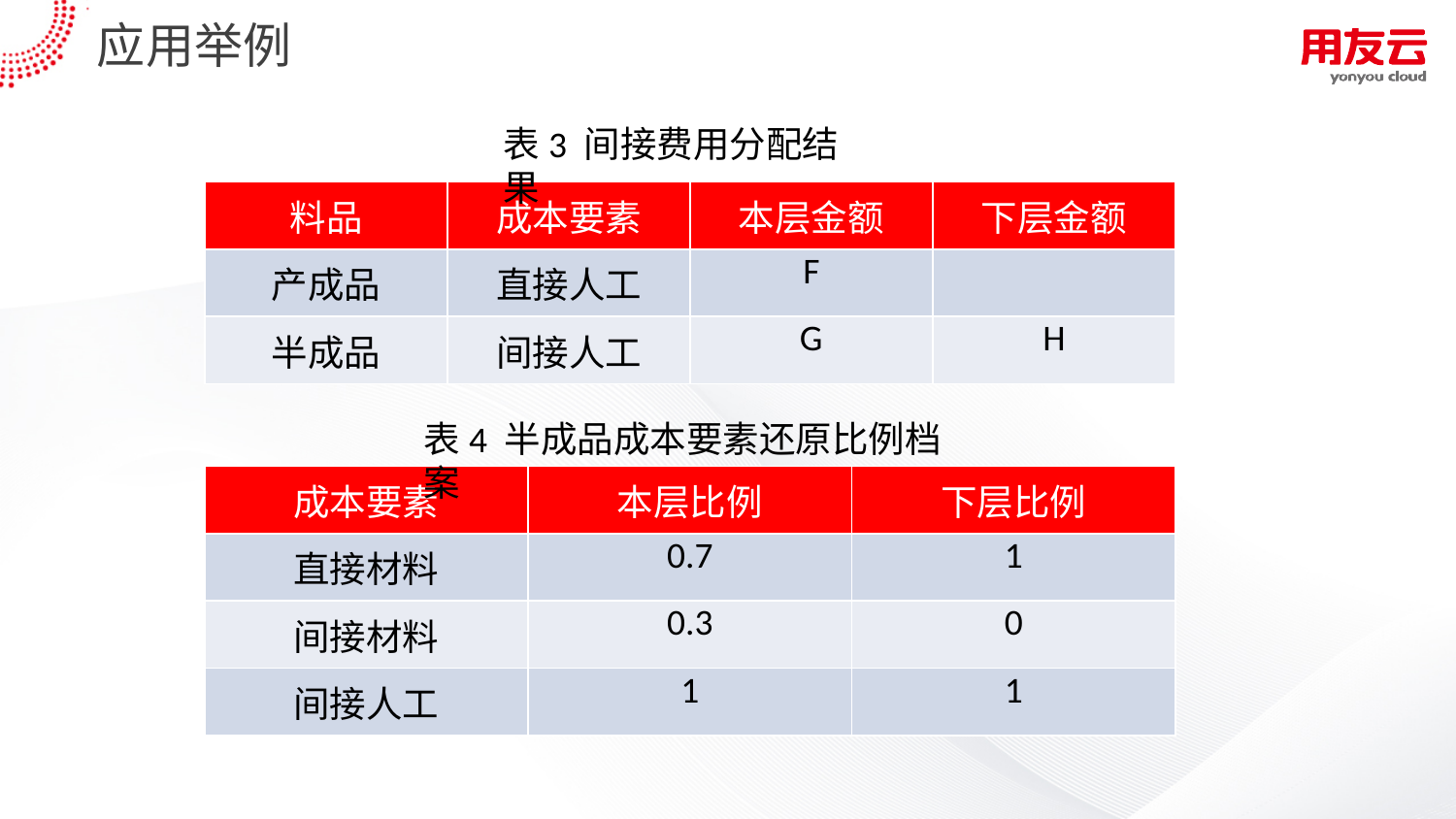

# 应用举例
表3 间接费用分配结果
| 料品 | 成本要素 | 本层金额 | 下层金额 |
| --- | --- | --- | --- |
| 产成品 | 直接人工 | F |  |
| 半成品 | 间接人工 | G | H |
表4 半成品成本要素还原比例档案
| 成本要素 | 本层比例 | 下层比例 |
| --- | --- | --- |
| 直接材料 | 0.7 | 1 |
| 间接材料 | 0.3 | 0 |
| 间接人工 | 1 | 1 |